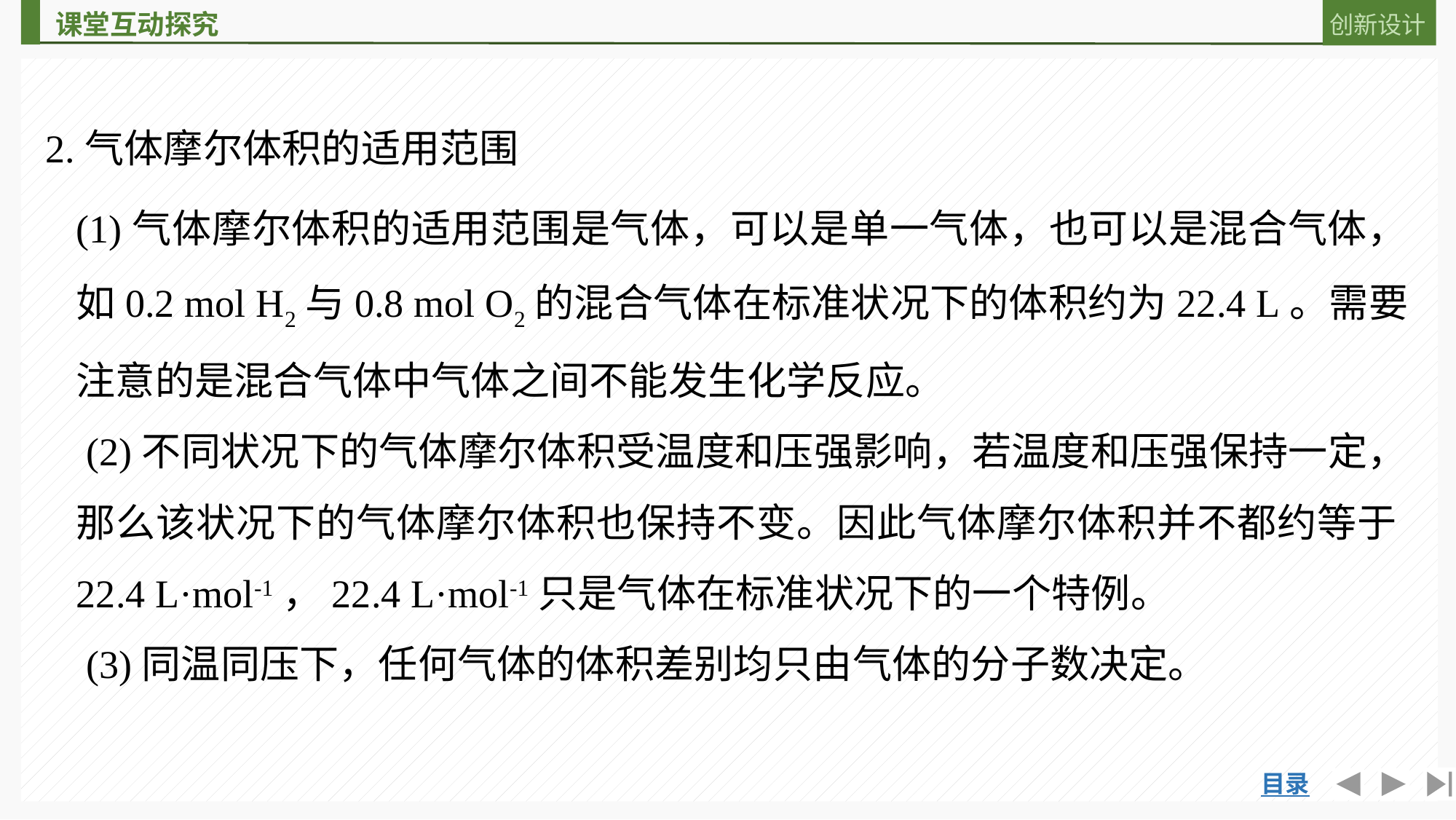

2.气体摩尔体积的适用范围
(1)气体摩尔体积的适用范围是气体，可以是单一气体，也可以是混合气体，如0.2 mol H2与0.8 mol O2的混合气体在标准状况下的体积约为22.4 L。需要注意的是混合气体中气体之间不能发生化学反应。
 (2)不同状况下的气体摩尔体积受温度和压强影响，若温度和压强保持一定，那么该状况下的气体摩尔体积也保持不变。因此气体摩尔体积并不都约等于22.4 L·mol-1，22.4 L·mol-1只是气体在标准状况下的一个特例。
 (3)同温同压下，任何气体的体积差别均只由气体的分子数决定。